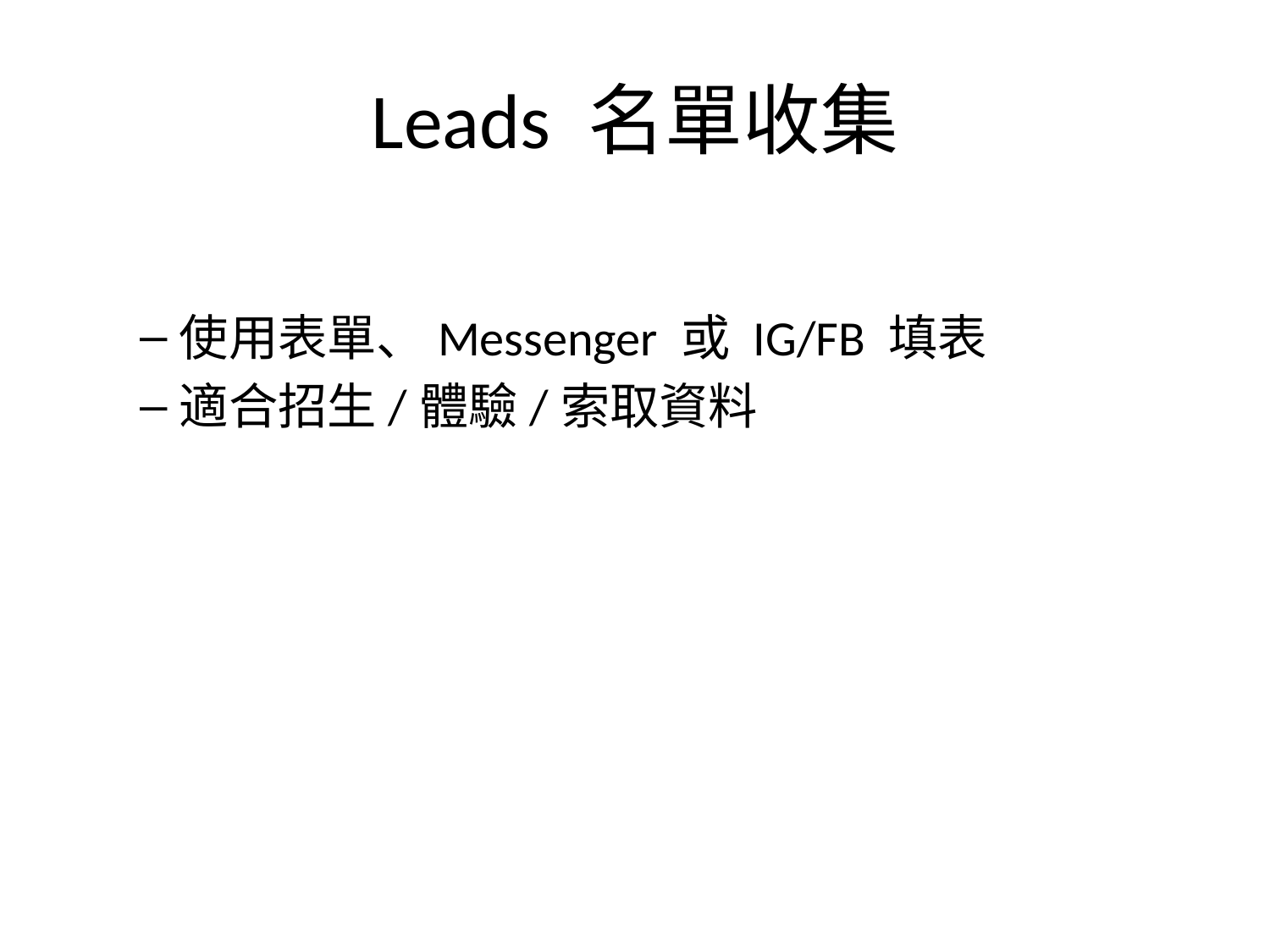

# Leads 名單收集

使用表單、Messenger 或 IG/FB 填表
適合招生/體驗/索取資料